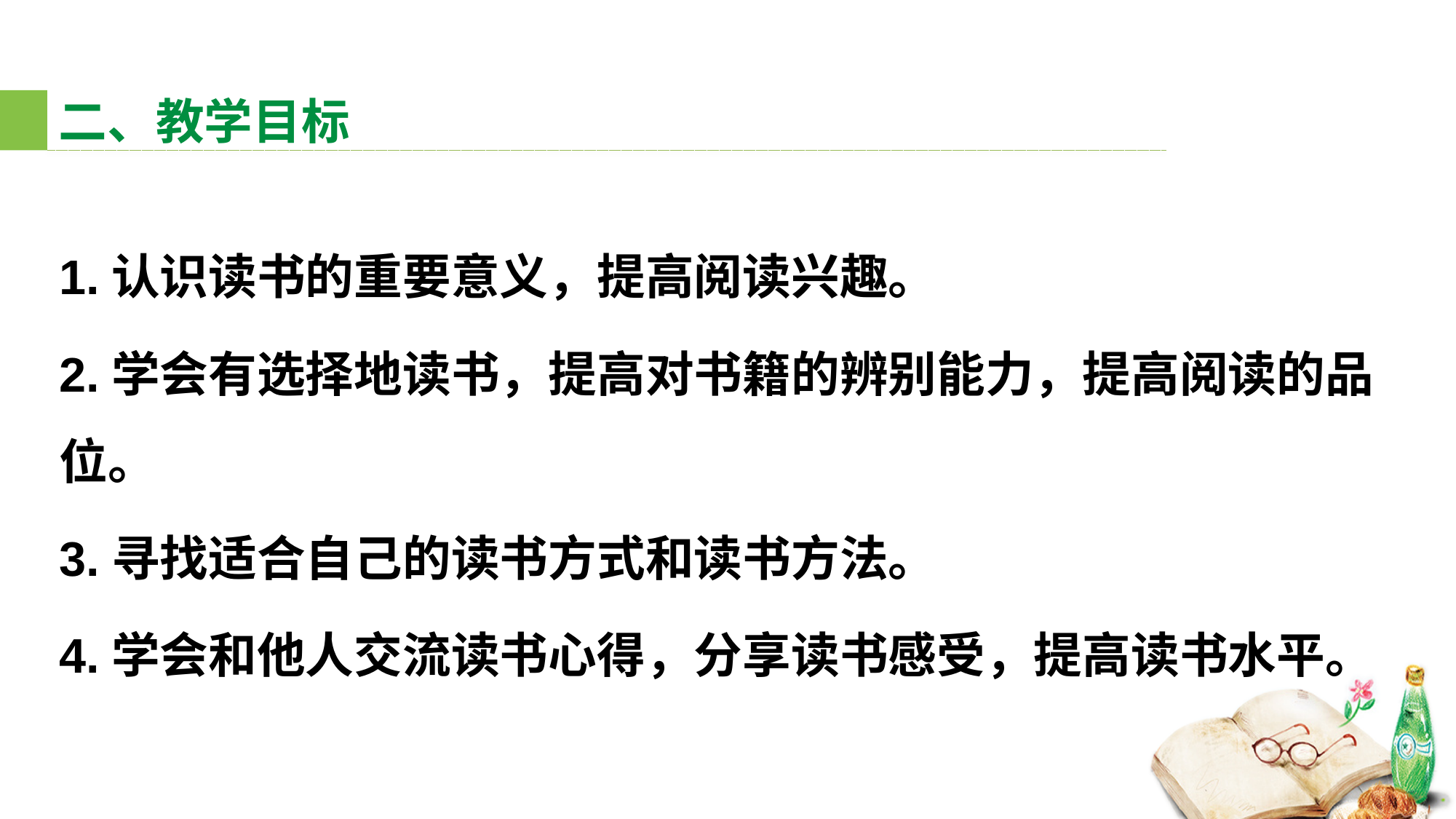

# 二、教学目标
1.认识读书的重要意义，提高阅读兴趣。
2.学会有选择地读书，提高对书籍的辨别能力，提高阅读的品位。
3.寻找适合自己的读书方式和读书方法。
4.学会和他人交流读书心得，分享读书感受，提高读书水平。